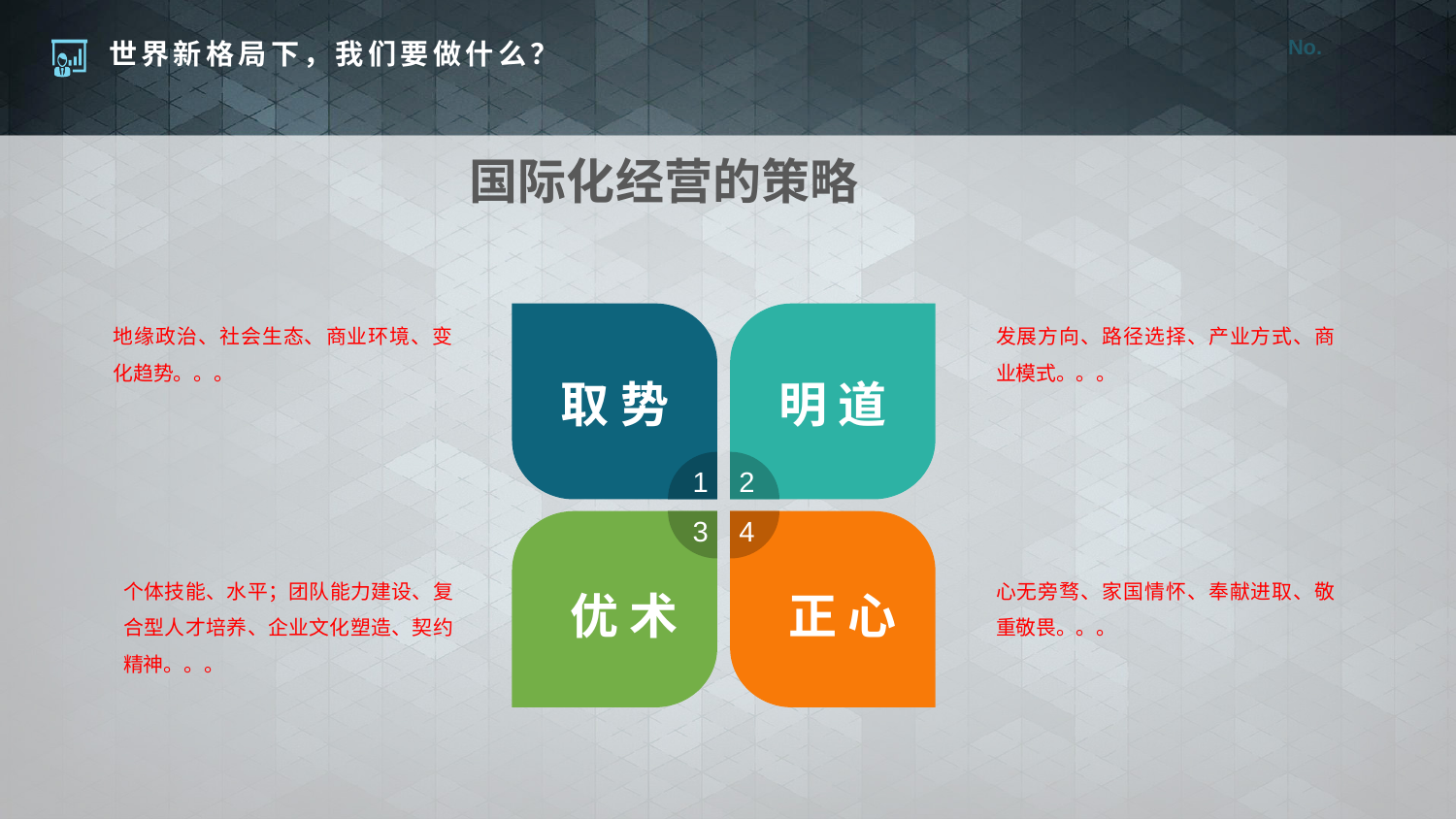

国际化经营的策略

取 势
明 道

1
2

3
4
优 术
正 心
地缘政治、社会生态、商业环境、变化趋势。。。
发展方向、路径选择、产业方式、商业模式。。。
个体技能、水平；团队能力建设、复合型人才培养、企业文化塑造、契约精神。。。
心无旁骛、家国情怀、奉献进取、敬重敬畏。。。